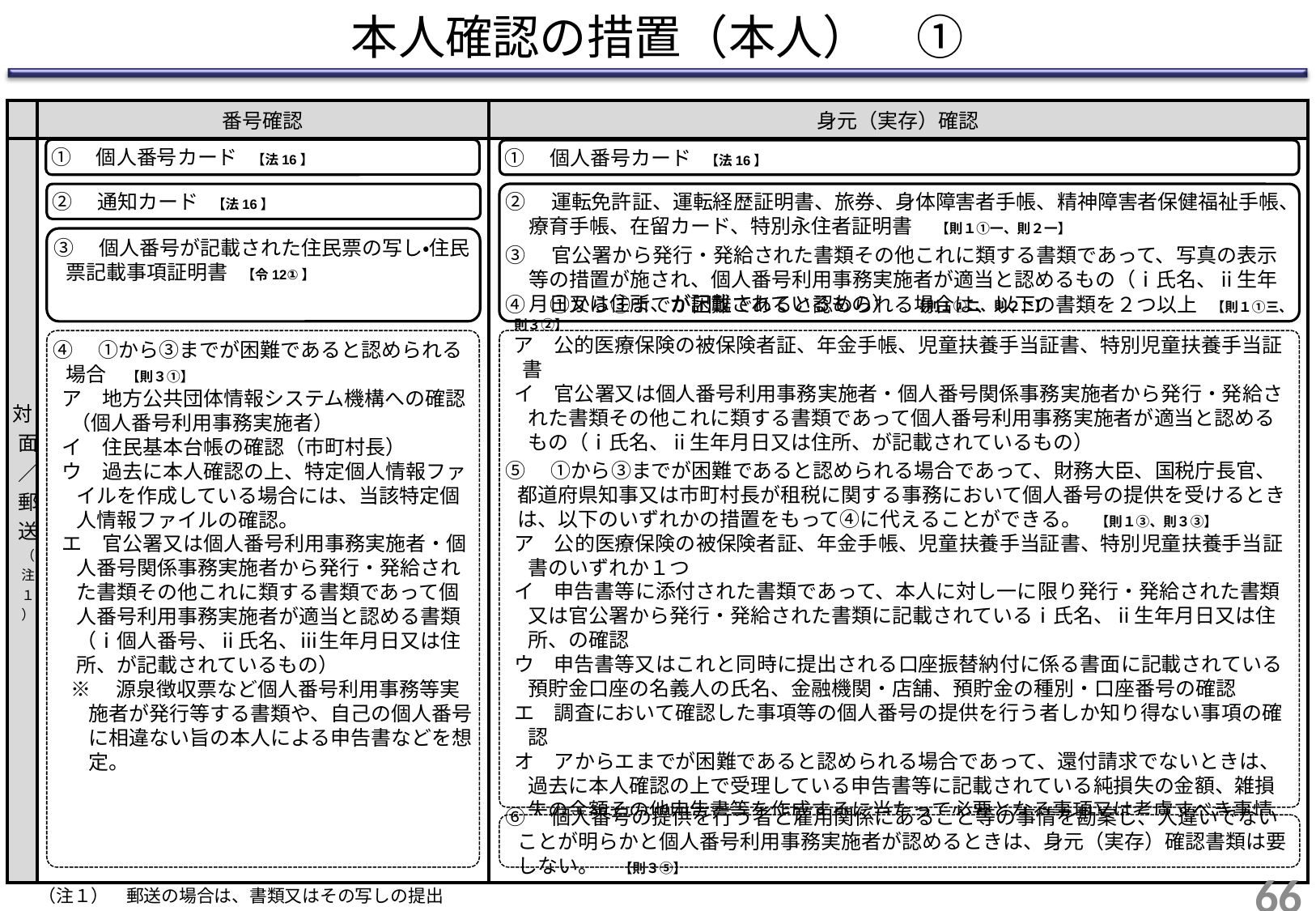

# 本人確認の措置（本人）　①
|  | 番号確認 | 身元（実存）確認 |
| --- | --- | --- |
| 対面／郵送（注１） |  |  |
①　個人番号カード　【法16】
①　個人番号カード　【法16】
②　運転免許証、運転経歴証明書、旅券、身体障害者手帳、精神障害者保健福祉手帳、療育手帳、在留カード、特別永住者証明書　 【則１①一、則２一】
③　官公署から発行・発給された書類その他これに類する書類であって、写真の表示等の措置が施され、個人番号利用事務実施者が適当と認めるもの（ⅰ氏名、ⅱ生年月日又は住所、が記載されているもの）　【則１①二、則２二】
②　通知カード　【法16】
③　個人番号が記載された住民票の写し・住民票記載事項証明書　【令12①】
④　①から③までが困難であると認められる場合　【則３①】
ア　地方公共団体情報システム機構への確認（個人番号利用事務実施者）
イ　住民基本台帳の確認（市町村長）
ウ　過去に本人確認の上、特定個人情報ファイルを作成している場合には、当該特定個人情報ファイルの確認。
エ　官公署又は個人番号利用事務実施者・個人番号関係事務実施者から発行・発給された書類その他これに類する書類であって個人番号利用事務実施者が適当と認める書類（ⅰ個人番号、ⅱ氏名、ⅲ生年月日又は住所、が記載されているもの）
※　源泉徴収票など個人番号利用事務等実施者が発行等する書類や、自己の個人番号に相違ない旨の本人による申告書などを想定。
④　①から③までが困難であると認められる場合は、以下の書類を２つ以上　【則１①三、則３②】
ア　公的医療保険の被保険者証、年金手帳、児童扶養手当証書、特別児童扶養手当証書
イ　官公署又は個人番号利用事務実施者・個人番号関係事務実施者から発行・発給された書類その他これに類する書類であって個人番号利用事務実施者が適当と認めるもの（ⅰ氏名、ⅱ生年月日又は住所、が記載されているもの）
⑤　①から③までが困難であると認められる場合であって、財務大臣、国税庁長官、都道府県知事又は市町村長が租税に関する事務において個人番号の提供を受けるときは、以下のいずれかの措置をもって④に代えることができる。　【則１③、則３③】
ア　公的医療保険の被保険者証、年金手帳、児童扶養手当証書、特別児童扶養手当証書のいずれか１つ
イ　申告書等に添付された書類であって、本人に対し一に限り発行・発給された書類又は官公署から発行・発給された書類に記載されているⅰ氏名、ⅱ生年月日又は住所、の確認
ウ　申告書等又はこれと同時に提出される口座振替納付に係る書面に記載されている預貯金口座の名義人の氏名、金融機関・店舗、預貯金の種別・口座番号の確認
エ　調査において確認した事項等の個人番号の提供を行う者しか知り得ない事項の確認
オ　アからエまでが困難であると認められる場合であって、還付請求でないときは、過去に本人確認の上で受理している申告書等に記載されている純損失の金額、雑損失の金額その他申告書等を作成するに当たって必要となる事項又は考慮すべき事情であって財務大臣等が適当と認めるものの確認
⑥　個人番号の提供を行う者と雇用関係にあること等の事情を勘案し、人違いでないことが明らかと個人番号利用事務実施者が認めるときは、身元（実存）確認書類は要しない。　【則３⑤】
66
（注１）　郵送の場合は、書類又はその写しの提出